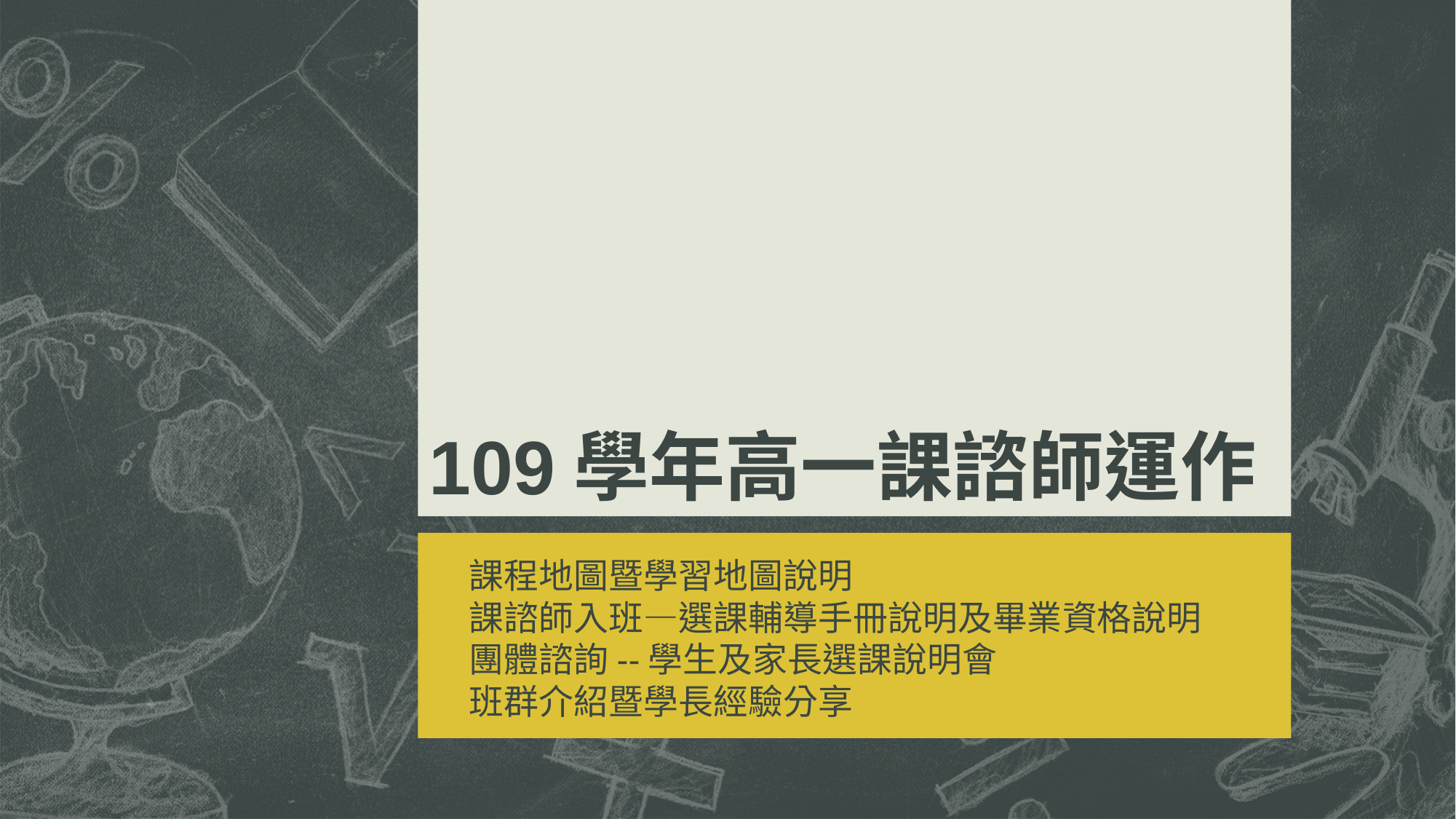

# 109學年高一課諮師運作
課程地圖暨學習地圖說明
課諮師入班—選課輔導手冊說明及畢業資格說明
團體諮詢--學生及家長選課說明會
班群介紹暨學長經驗分享